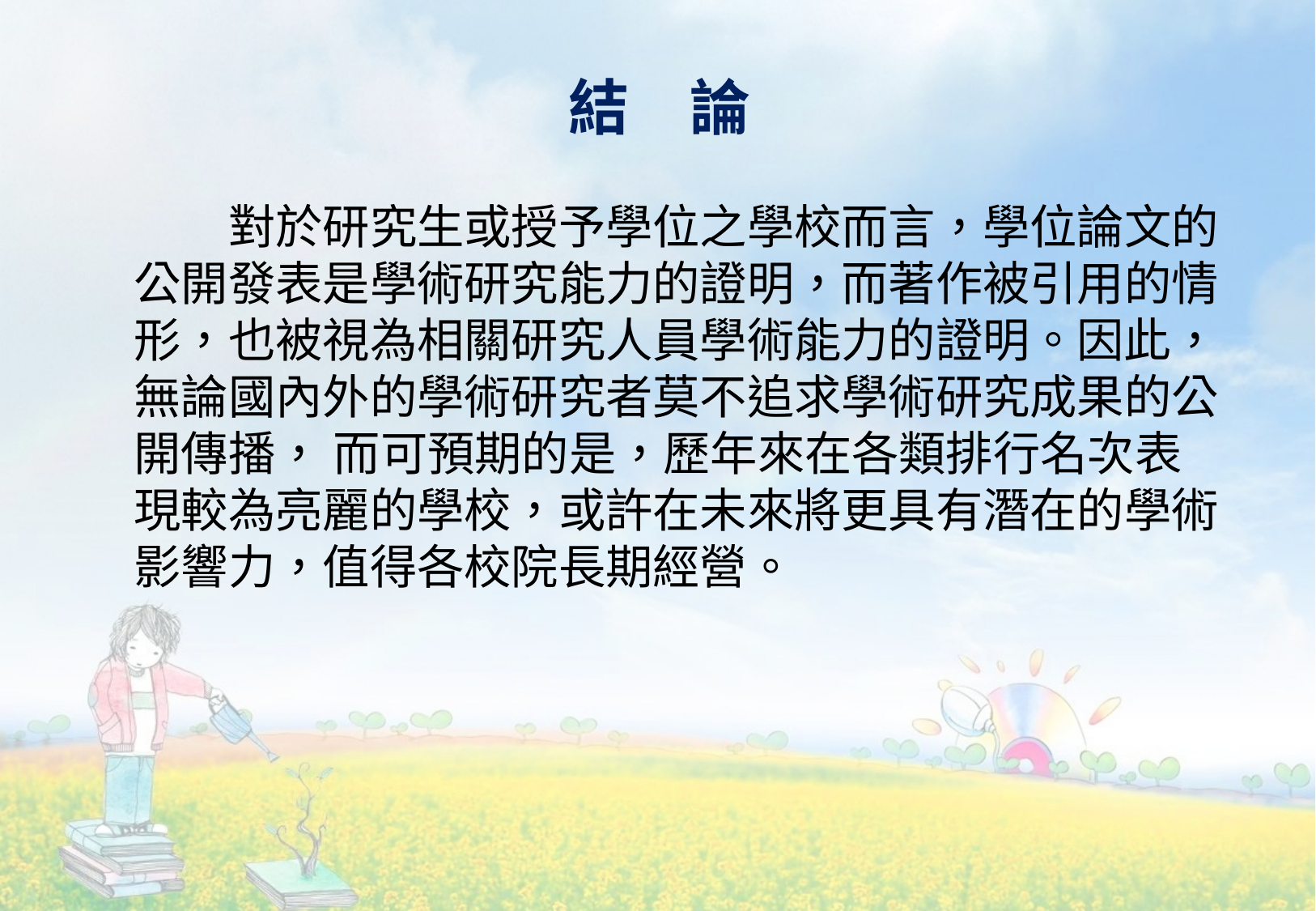

結　論
　　對於研究生或授予學位之學校而言，學位論文的公開發表是學術研究能力的證明，而著作被引用的情形，也被視為相關研究人員學術能力的證明。因此，無論國內外的學術研究者莫不追求學術研究成果的公開傳播， 而可預期的是，歷年來在各類排行名次表現較為亮麗的學校，或許在未來將更具有潛在的學術影響力，值得各校院長期經營。